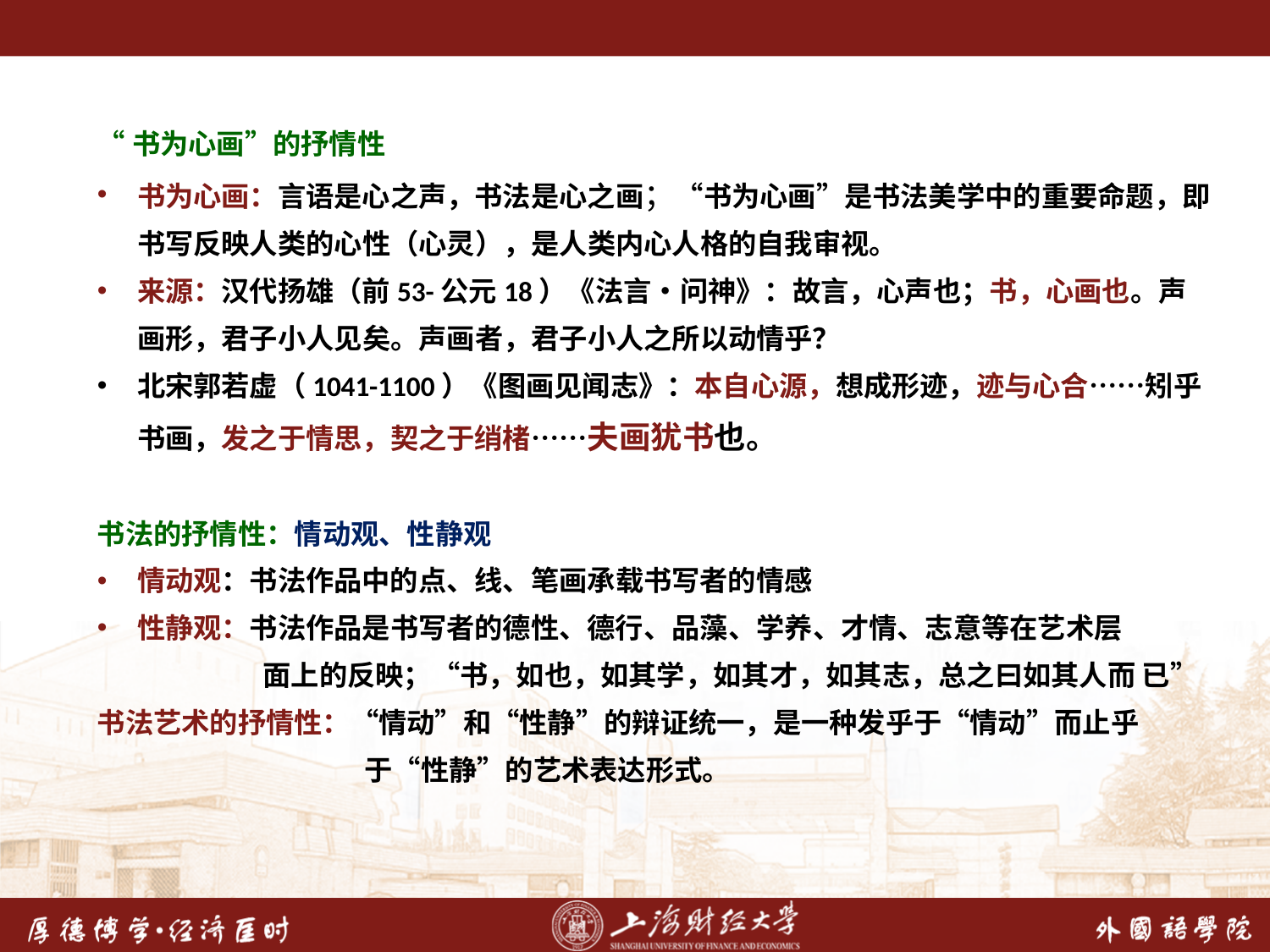

“书为心画”的抒情性
书为心画：言语是心之声，书法是心之画；“书为心画”是书法美学中的重要命题，即书写反映人类的心性（心灵），是人类内心人格的自我审视。
来源：汉代扬雄（前53-公元18）《法言•问神》：故言，心声也；书，心画也。声画形，君子小人见矣。声画者，君子小人之所以动情乎？
北宋郭若虚（1041-1100）《图画见闻志》：本自心源，想成形迹，迹与心合……矧乎书画，发之于情思，契之于绡楮……夫画犹书也。

书法的抒情性：情动观、性静观
情动观：书法作品中的点、线、笔画承载书写者的情感
性静观：书法作品是书写者的德性、德行、品藻、学养、才情、志意等在艺术层
                         面上的反映；“书，如也，如其学，如其才，如其志，总之曰如其人而 已”
书法艺术的抒情性：“情动”和“性静”的辩证统一，是一种发乎于“情动”而止乎
                                         于“性静”的艺术表达形式。